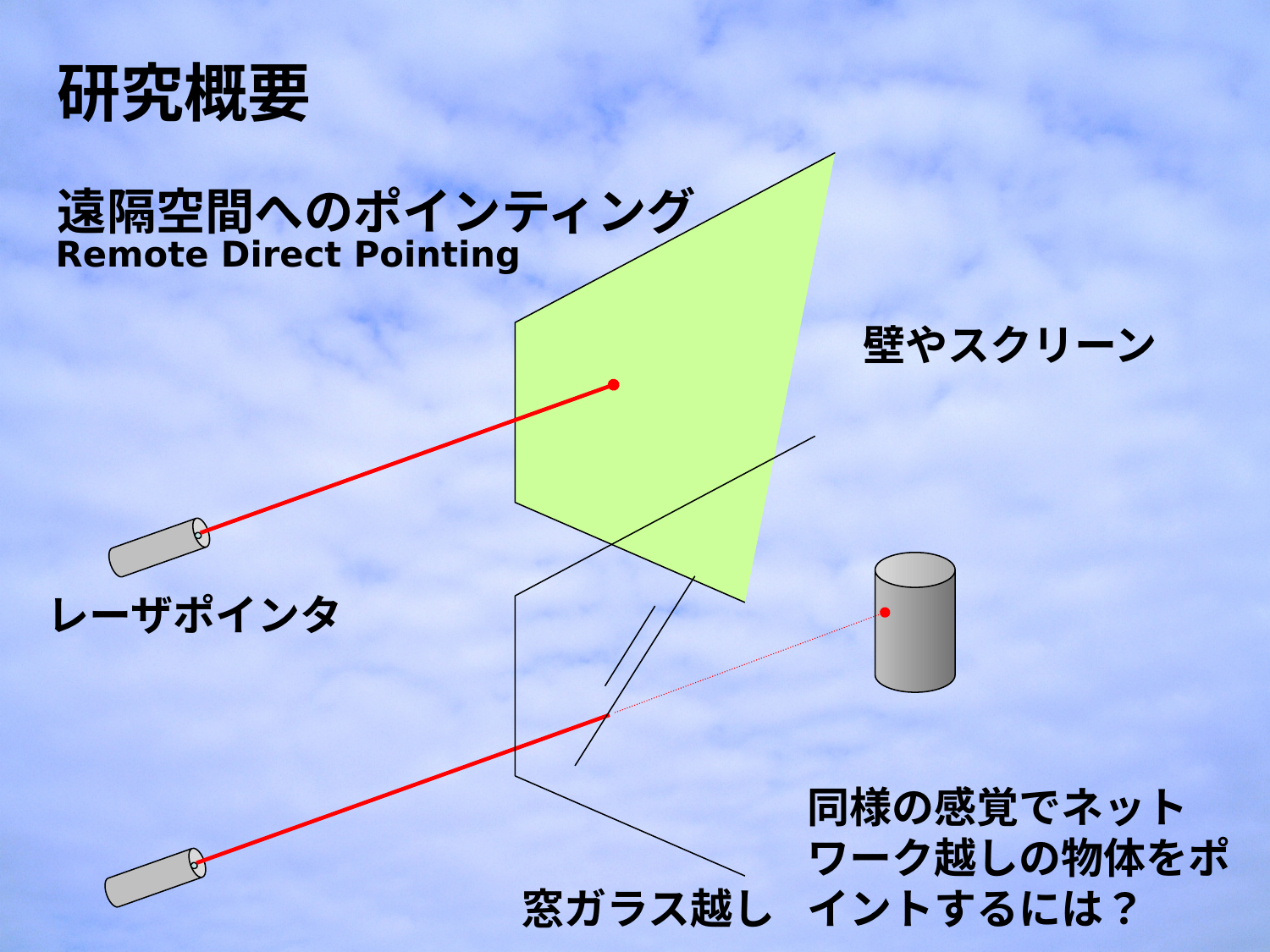

研究概要

遠隔空間へのポインティング
Remote Direct Pointing
壁やスクリーン

窓ガラス越し

レーザポインタ

同様の感覚でネットワーク越しの物体をポイントするには？